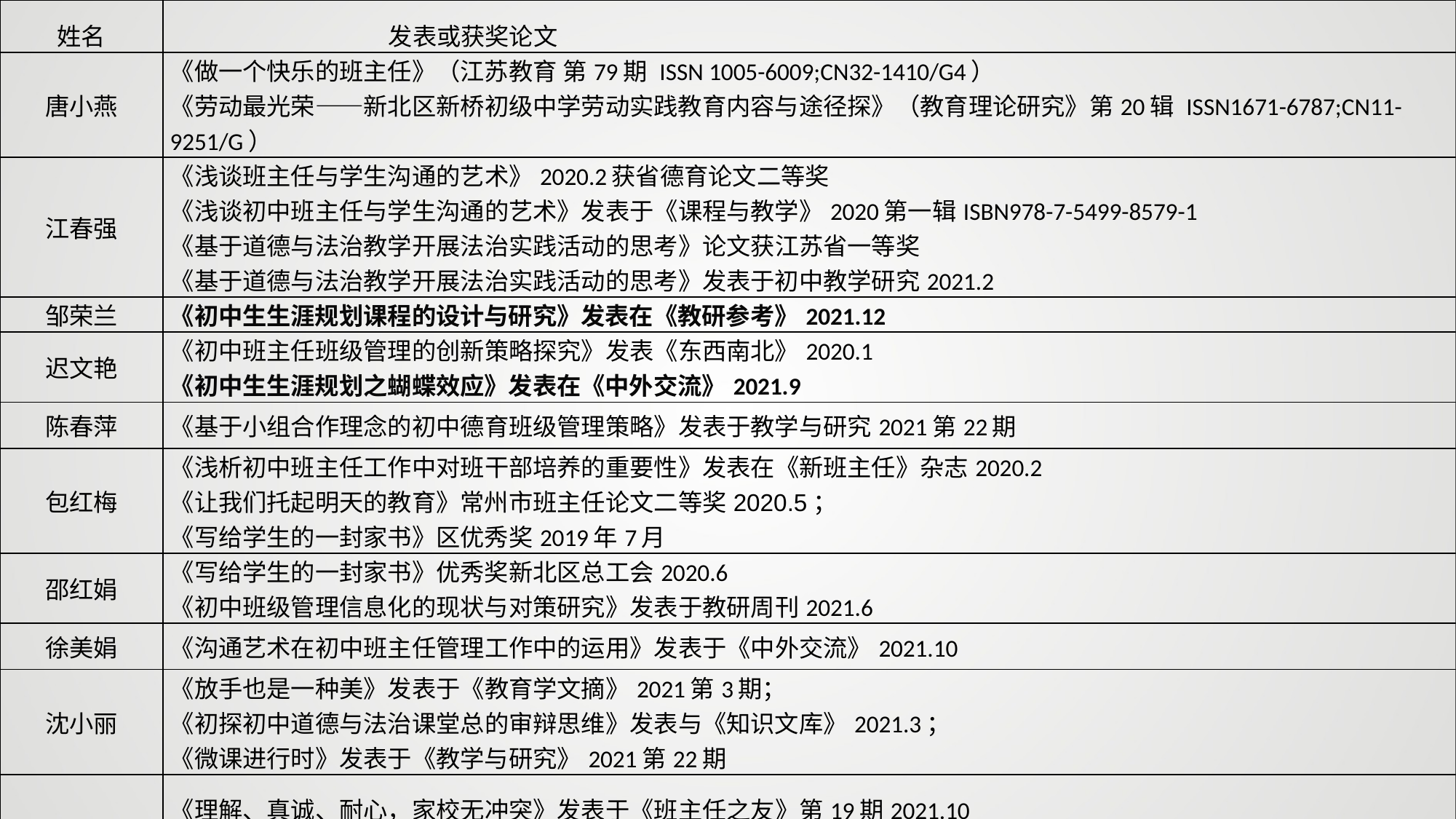

| 姓名 | 发表或获奖论文 |
| --- | --- |
| 唐小燕 | 《做一个快乐的班主任》（江苏教育 第79期 ISSN 1005-6009;CN32-1410/G4） 《劳动最光荣——新北区新桥初级中学劳动实践教育内容与途径探》（教育理论研究》第20辑 ISSN1671-6787;CN11-9251/G） |
| 江春强 | 《浅谈班主任与学生沟通的艺术》2020.2获省德育论文二等奖 《浅谈初中班主任与学生沟通的艺术》发表于《课程与教学》2020第一辑ISBN978-7-5499-8579-1 《基于道德与法治教学开展法治实践活动的思考》论文获江苏省一等奖 《基于道德与法治教学开展法治实践活动的思考》发表于初中教学研究2021.2 |
| 邹荣兰 | 《初中生生涯规划课程的设计与研究》发表在《教研参考》2021.12 |
| 迟文艳 | 《初中班主任班级管理的创新策略探究》发表《东西南北》2020.1 《初中生生涯规划之蝴蝶效应》发表在《中外交流》2021.9 |
| 陈春萍 | 《基于小组合作理念的初中德育班级管理策略》发表于教学与研究2021第22期 |
| 包红梅 | 《浅析初中班主任工作中对班干部培养的重要性》发表在《新班主任》杂志2020.2 《让我们托起明天的教育》常州市班主任论文二等奖2020.5； 《写给学生的一封家书》区优秀奖2019年7月 |
| 邵红娟 | 《写给学生的一封家书》优秀奖新北区总工会2020.6 《初中班级管理信息化的现状与对策研究》发表于教研周刊2021.6 |
| 徐美娟 | 《沟通艺术在初中班主任管理工作中的运用》发表于《中外交流》2021.10 |
| 沈小丽 | 《放手也是一种美》发表于《教育学文摘》2021第3期； 《初探初中道德与法治课堂总的审辩思维》发表与《知识文库》2021.3； 《微课进行时》发表于《教学与研究》2021第22期 |
| 胡忠梅 | 《理解、真诚、耐心，家校无冲突》发表于《班主任之友》第19期2021.10 论文《初中道德与法治课堂提升学生法治素养的策略微探》发表于省级期刊《教研周刊》2020年第12期 钱产良、胡忠梅的论文《疫情防控中几个涉外法律问题》发表于《中学政治教学参考》2020年第12期 |